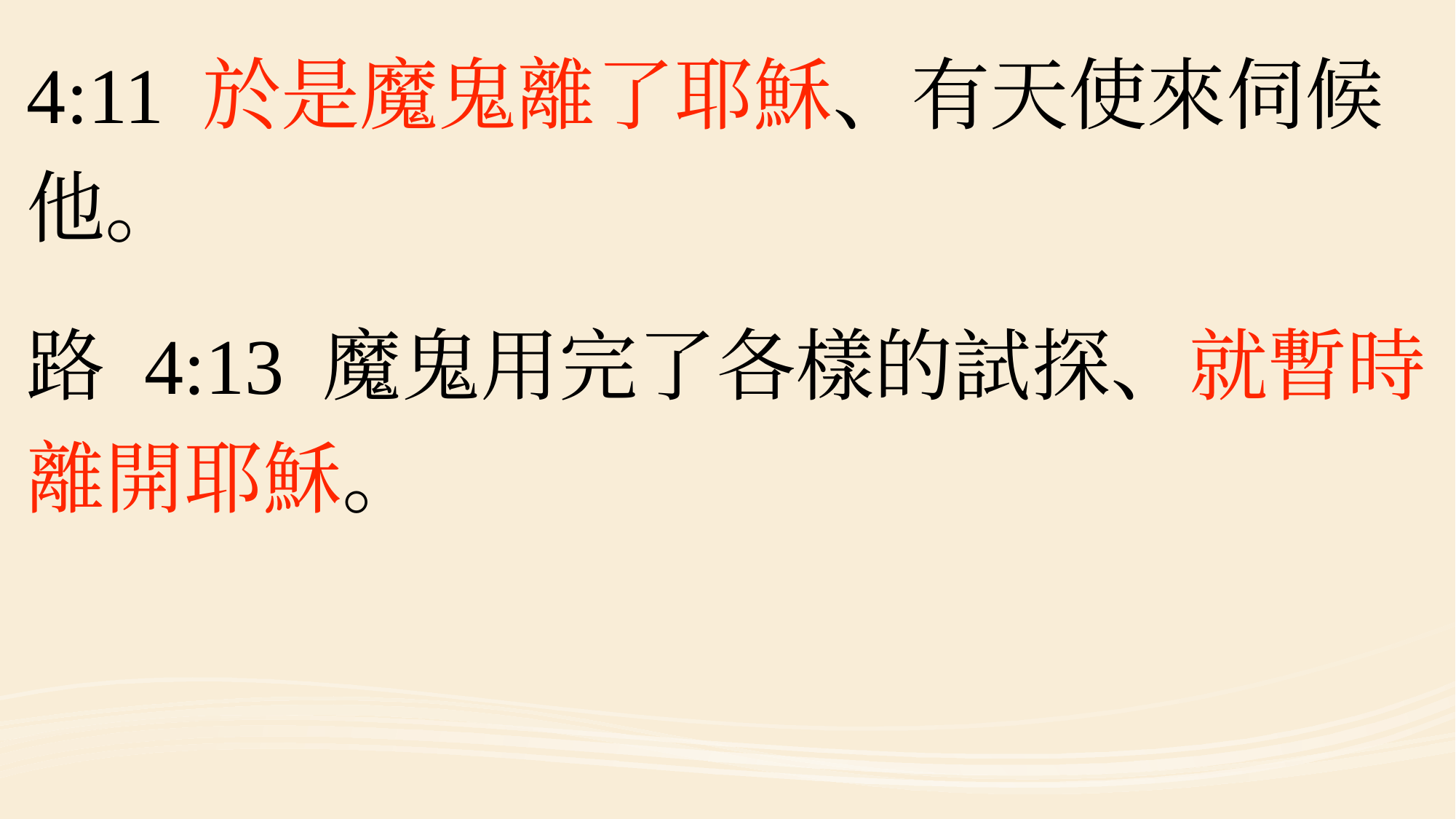

#
4:11 於是魔鬼離了耶穌、有天使來伺候他。

路 4:13 魔鬼用完了各樣的試探、就暫時離開耶穌。
28